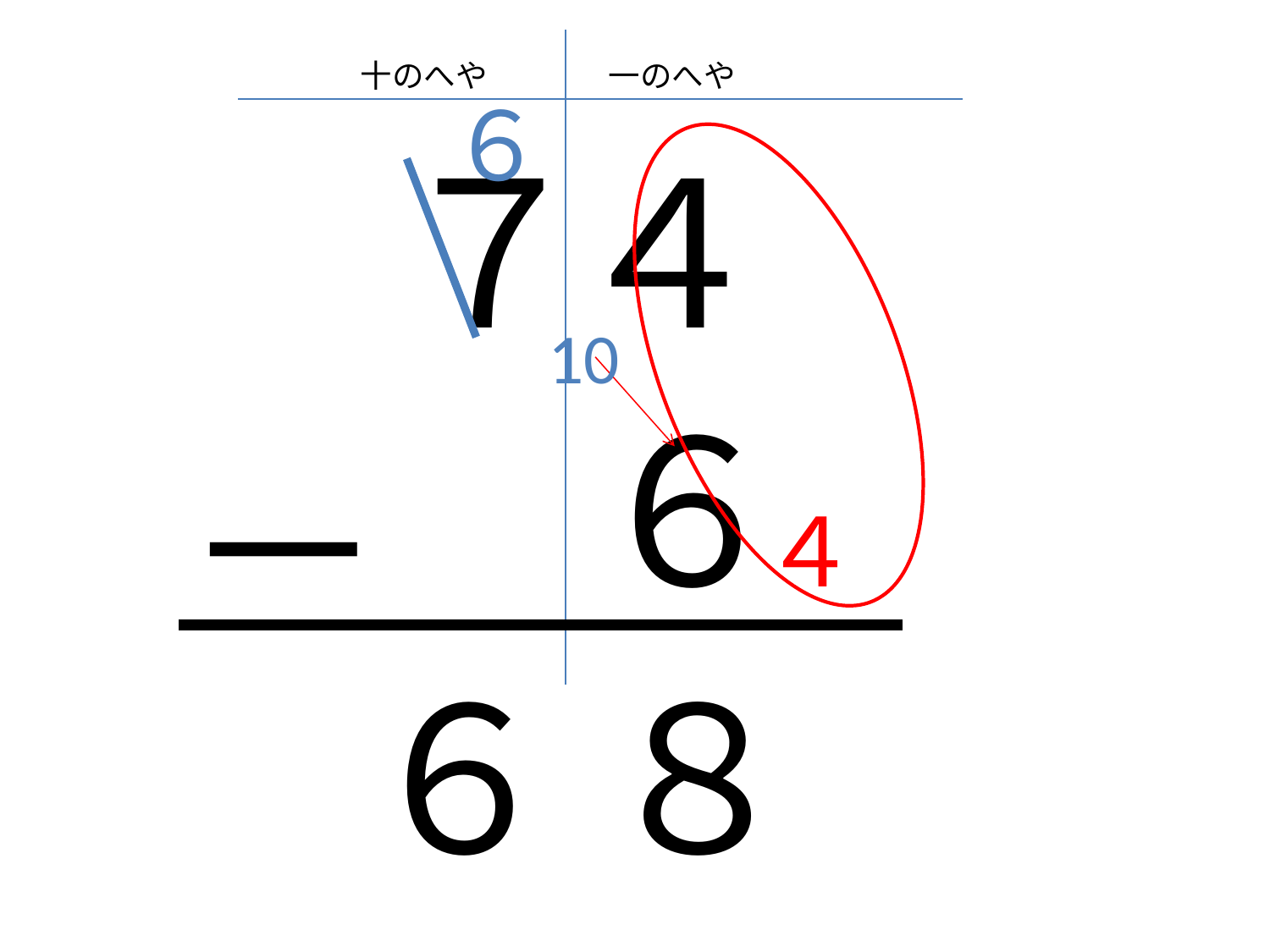

十のへや
一のへや
６

７
４
10
６
－
４
６
８